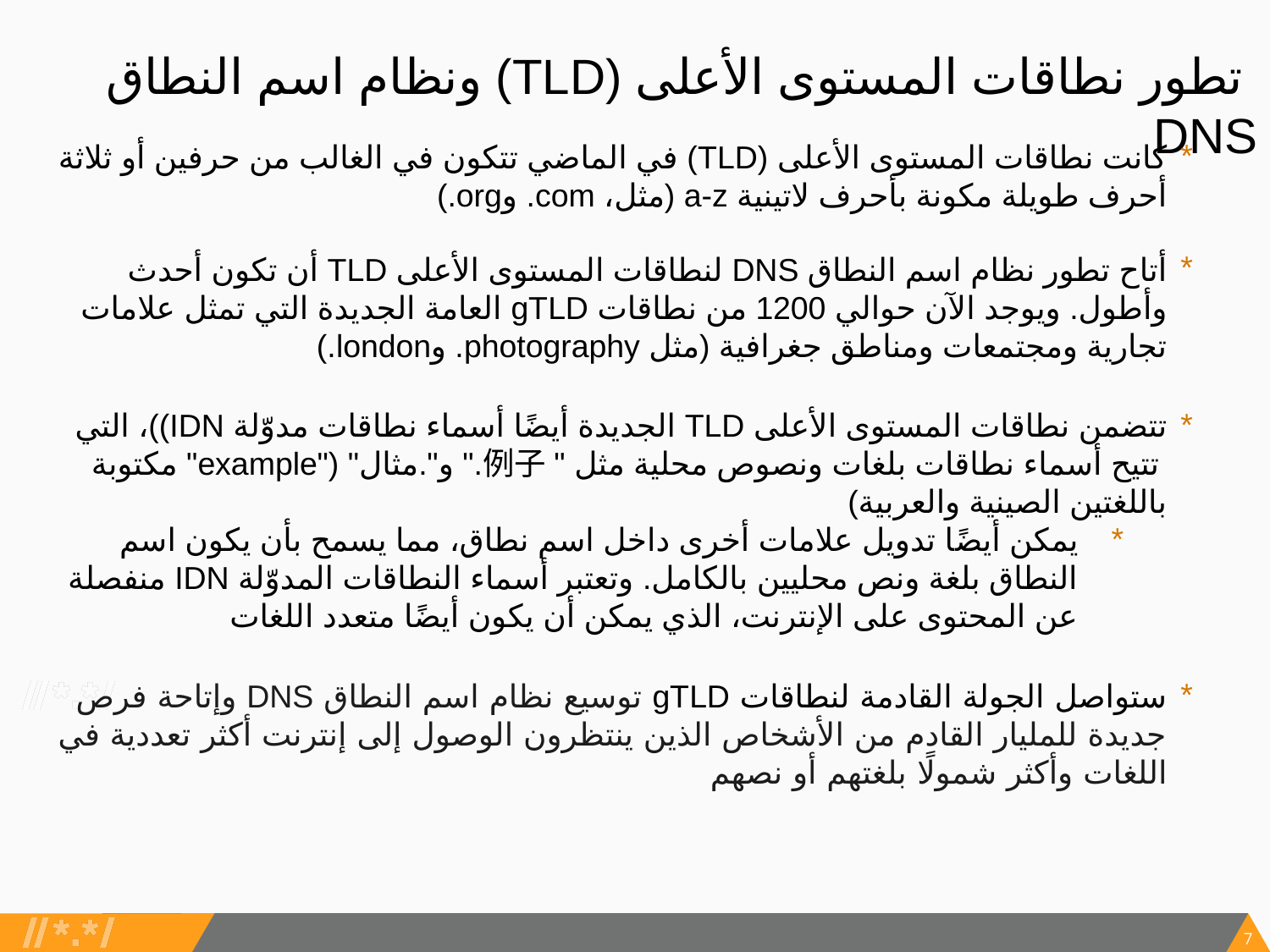

# تطور نطاقات المستوى الأعلى (TLD) ونظام اسم النطاق DNS
كانت نطاقات المستوى الأعلى (TLD) في الماضي تتكون في الغالب من حرفين أو ثلاثة أحرف طويلة مكونة بأحرف لاتينية a-z (مثل، com. وorg.)

أتاح تطور نظام اسم النطاق DNS لنطاقات المستوى الأعلى TLD أن تكون أحدث وأطول. ويوجد الآن حوالي 1200 من نطاقات gTLD العامة الجديدة التي تمثل علامات تجارية ومجتمعات ومناطق جغرافية (مثل photography. وlondon.)

تتضمن نطاقات المستوى الأعلى TLD الجديدة أيضًا أسماء نطاقات مدوّلة IDN))، التي تتيح أسماء نطاقات بلغات ونصوص محلية مثل "例子." و".مثال" ("example" مكتوبة باللغتين الصينية والعربية)
يمكن أيضًا تدويل علامات أخرى داخل اسم نطاق، مما يسمح بأن يكون اسم النطاق بلغة ونص محليين بالكامل. وتعتبر أسماء النطاقات المدوّلة IDN منفصلة عن المحتوى على الإنترنت، الذي يمكن أن يكون أيضًا متعدد اللغات

ستواصل الجولة القادمة لنطاقات gTLD توسيع نظام اسم النطاق DNS وإتاحة فرص جديدة للمليار القادم من الأشخاص الذين ينتظرون الوصول إلى إنترنت أكثر تعددية في اللغات وأكثر شمولًا بلغتهم أو نصهم